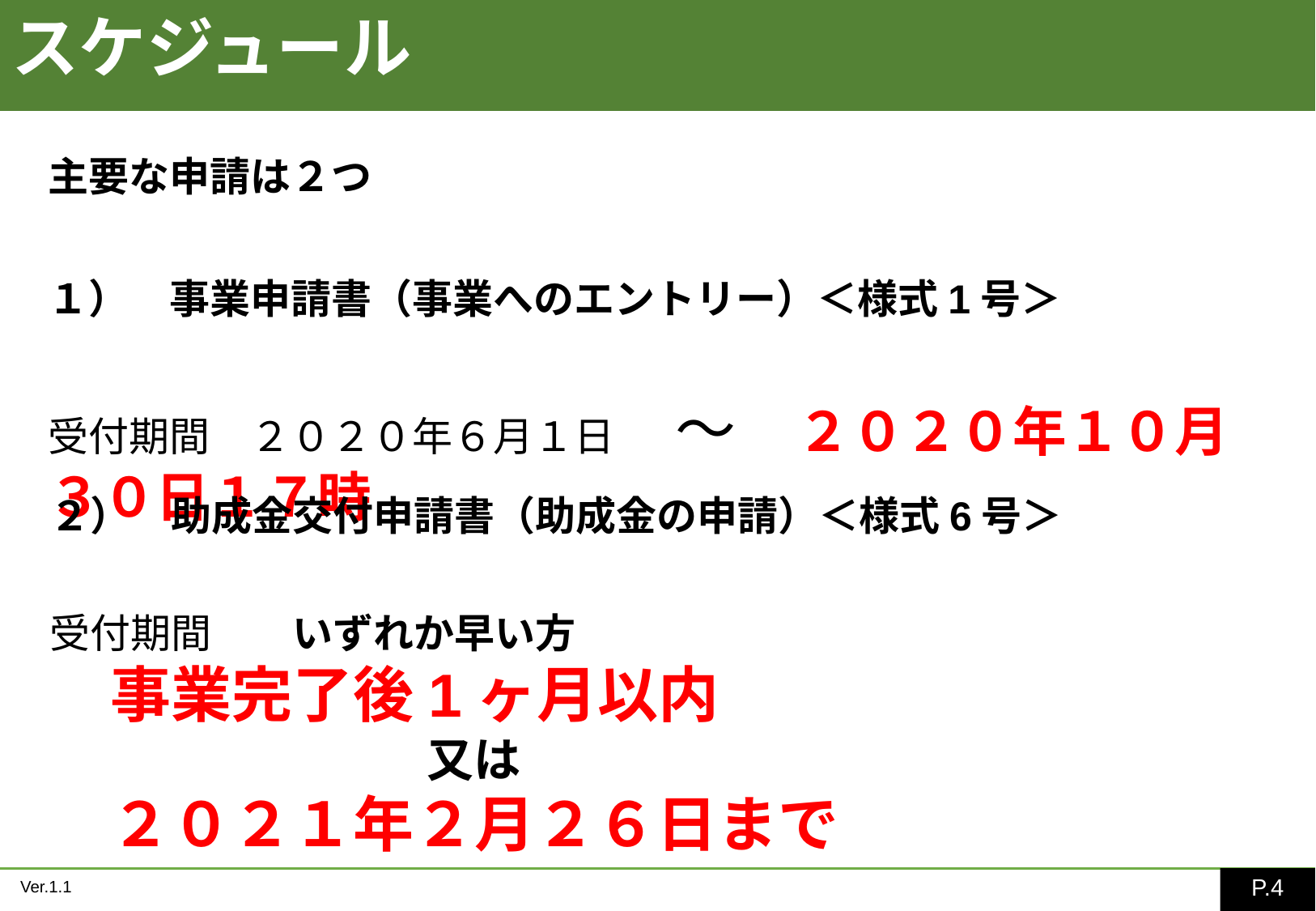

スケジュール

主要な申請は２つ
１）　事業申請書（事業へのエントリー）＜様式1号＞

受付期間　２０２０年６月１日　～　２０２０年１０月３０日１７時
２）　助成金交付申請書（助成金の申請）＜様式6号＞

受付期間　　いずれか早い方
　事業完了後1ヶ月以内
　　　　　　　　又は
　２０２１年２月２６日まで